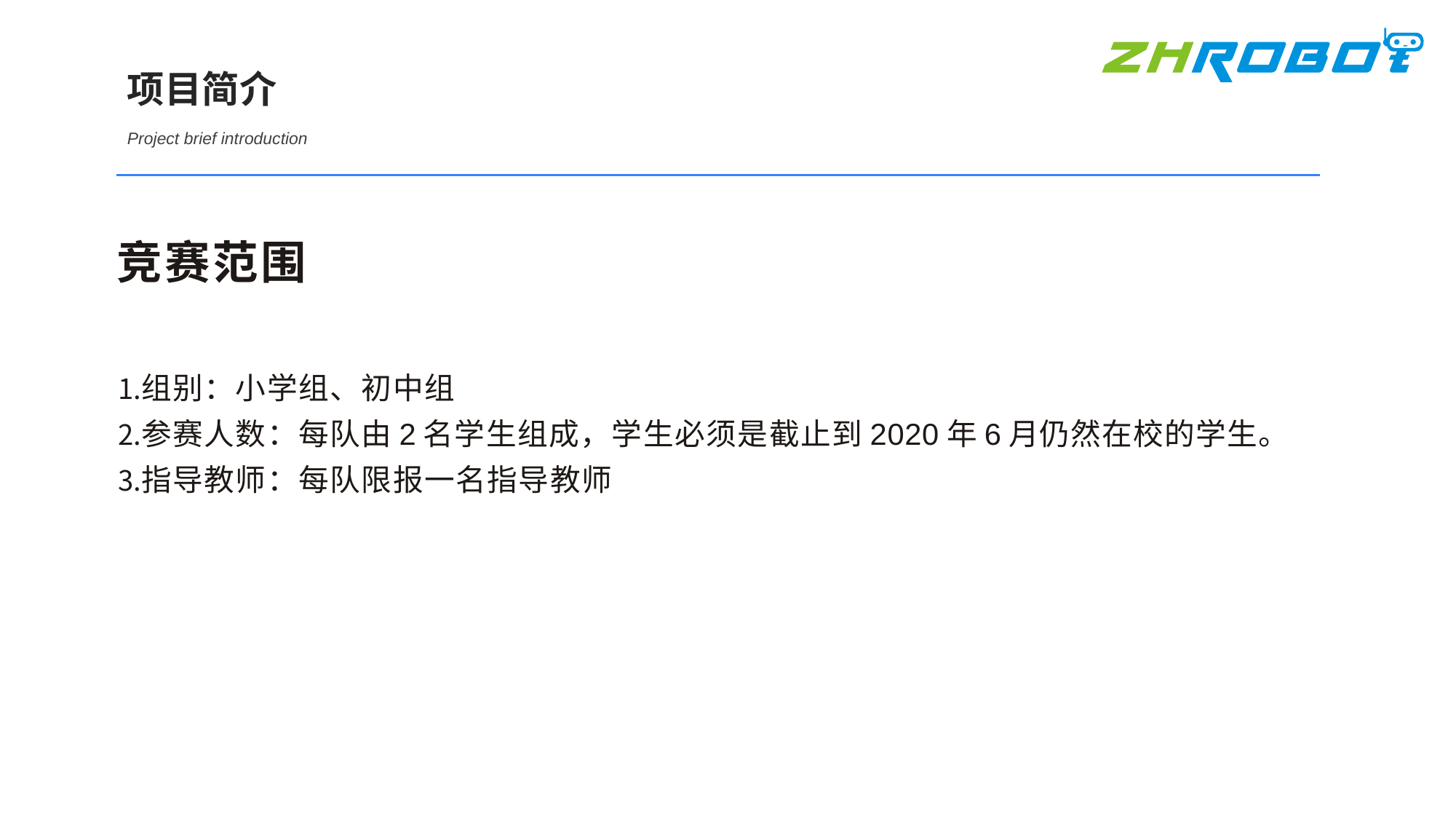

项目简介
Project brief introduction

竞赛范围

组别：小学组、初中组
参赛人数：每队由2名学生组成，学生必须是截止到2020年6月仍然在校的学生。
指导教师：每队限报一名指导教师